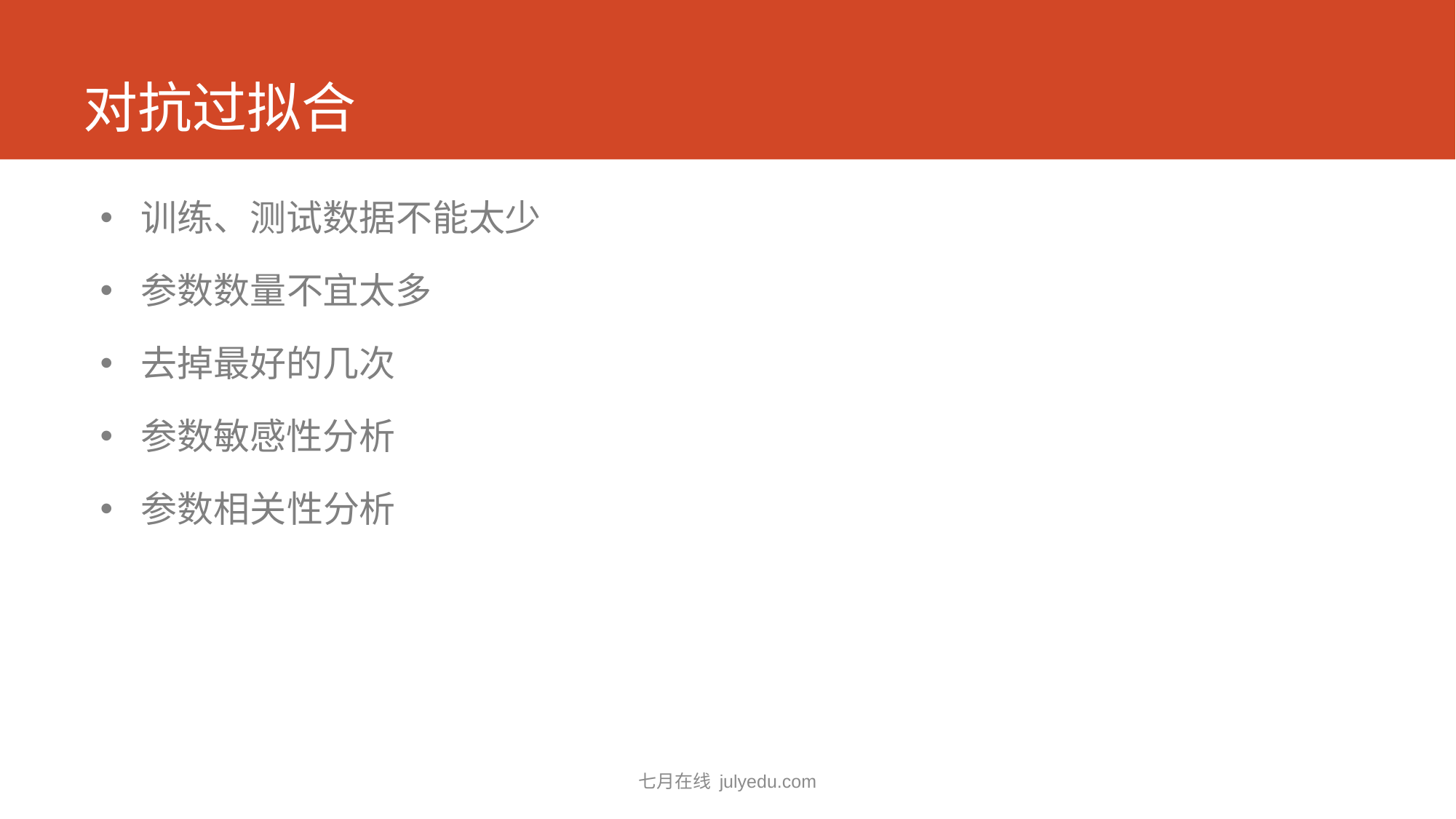

# 对抗过拟合
训练、测试数据不能太少
参数数量不宜太多
去掉最好的几次
参数敏感性分析
参数相关性分析

七月在线 julyedu.com